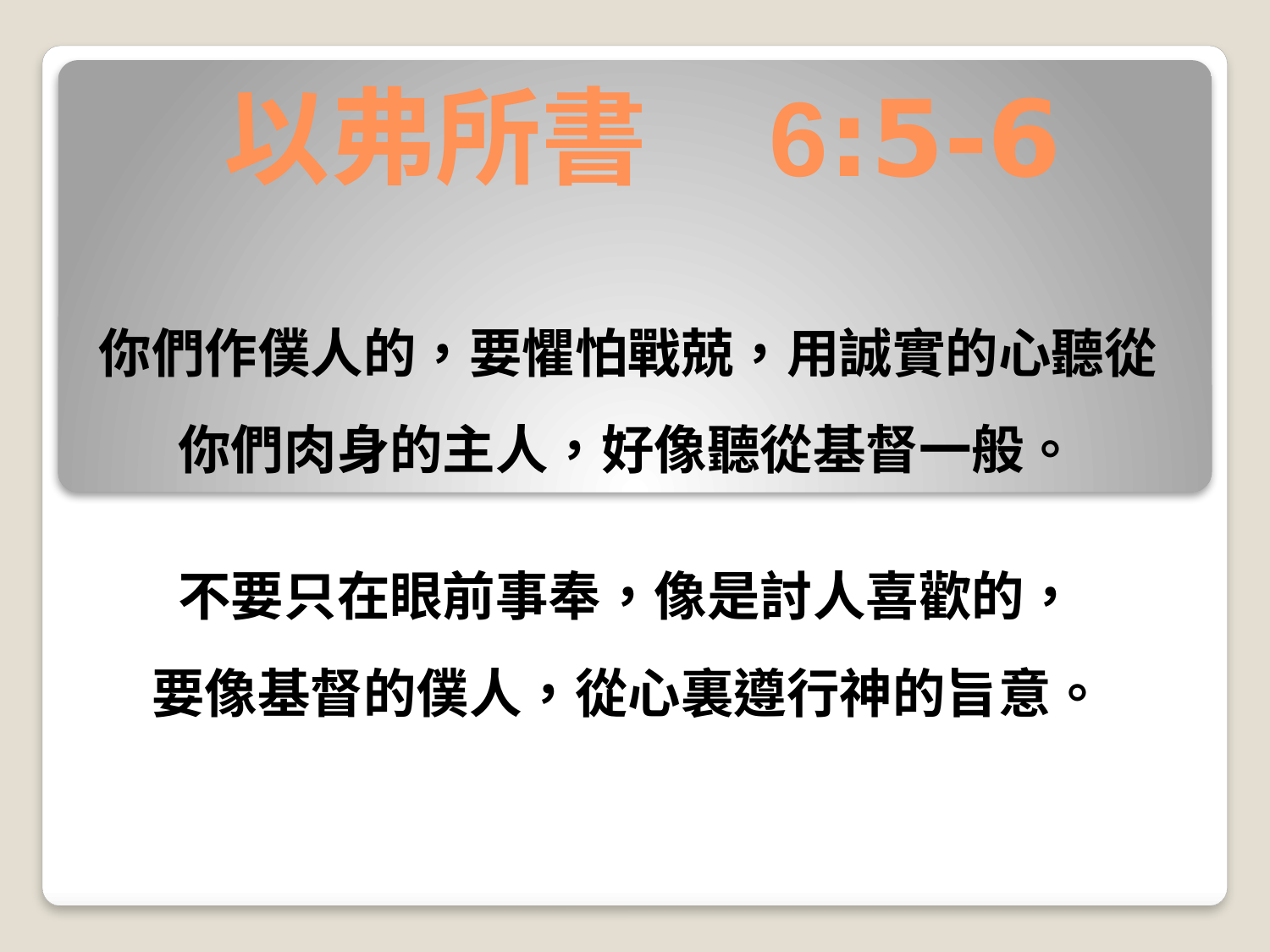

# 以弗所書    6:5-6
你們作僕人的，要懼怕戰兢，用誠實的心聽從

你們肉身的主人，好像聽從基督一般。

不要只在眼前事奉，像是討人喜歡的，

要像基督的僕人，從心裏遵行神的旨意。